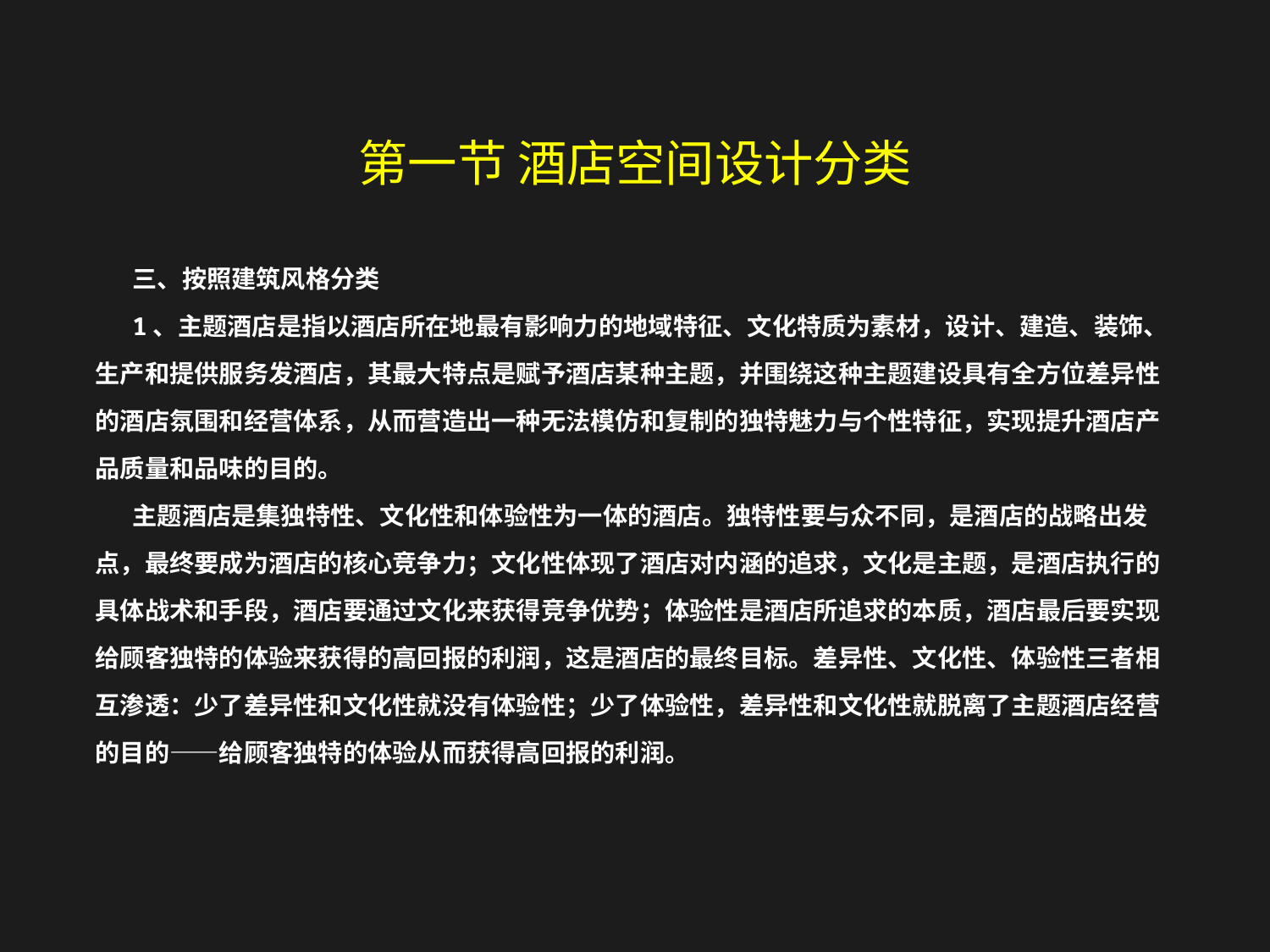

第一节 酒店空间设计分类
三、按照建筑风格分类
1、主题酒店是指以酒店所在地最有影响力的地域特征、文化特质为素材，设计、建造、装饰、生产和提供服务发酒店，其最大特点是赋予酒店某种主题，并围绕这种主题建设具有全方位差异性的酒店氛围和经营体系，从而营造出一种无法模仿和复制的独特魅力与个性特征，实现提升酒店产品质量和品味的目的。
主题酒店是集独特性、文化性和体验性为一体的酒店。独特性要与众不同，是酒店的战略出发点，最终要成为酒店的核心竞争力；文化性体现了酒店对内涵的追求，文化是主题，是酒店执行的具体战术和手段，酒店要通过文化来获得竞争优势；体验性是酒店所追求的本质，酒店最后要实现给顾客独特的体验来获得的高回报的利润，这是酒店的最终目标。差异性、文化性、体验性三者相互渗透：少了差异性和文化性就没有体验性；少了体验性，差异性和文化性就脱离了主题酒店经营的目的——给顾客独特的体验从而获得高回报的利润。